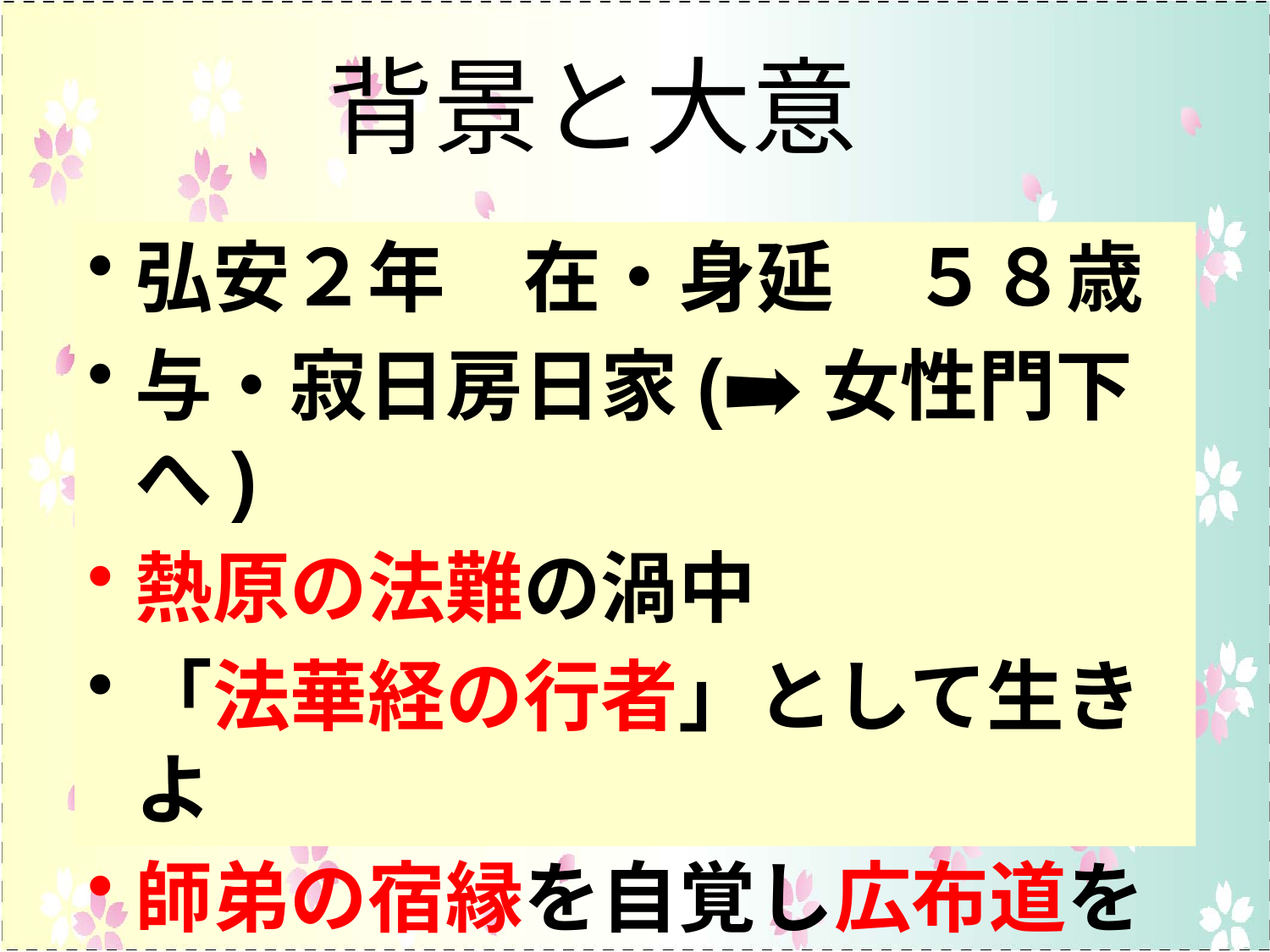

# 背景と大意
弘安２年　在・身延　５８歳
与・寂日房日家(➡女性門下へ)
熱原の法難の渦中
「法華経の行者」として生きよ
師弟の宿縁を自覚し広布道を